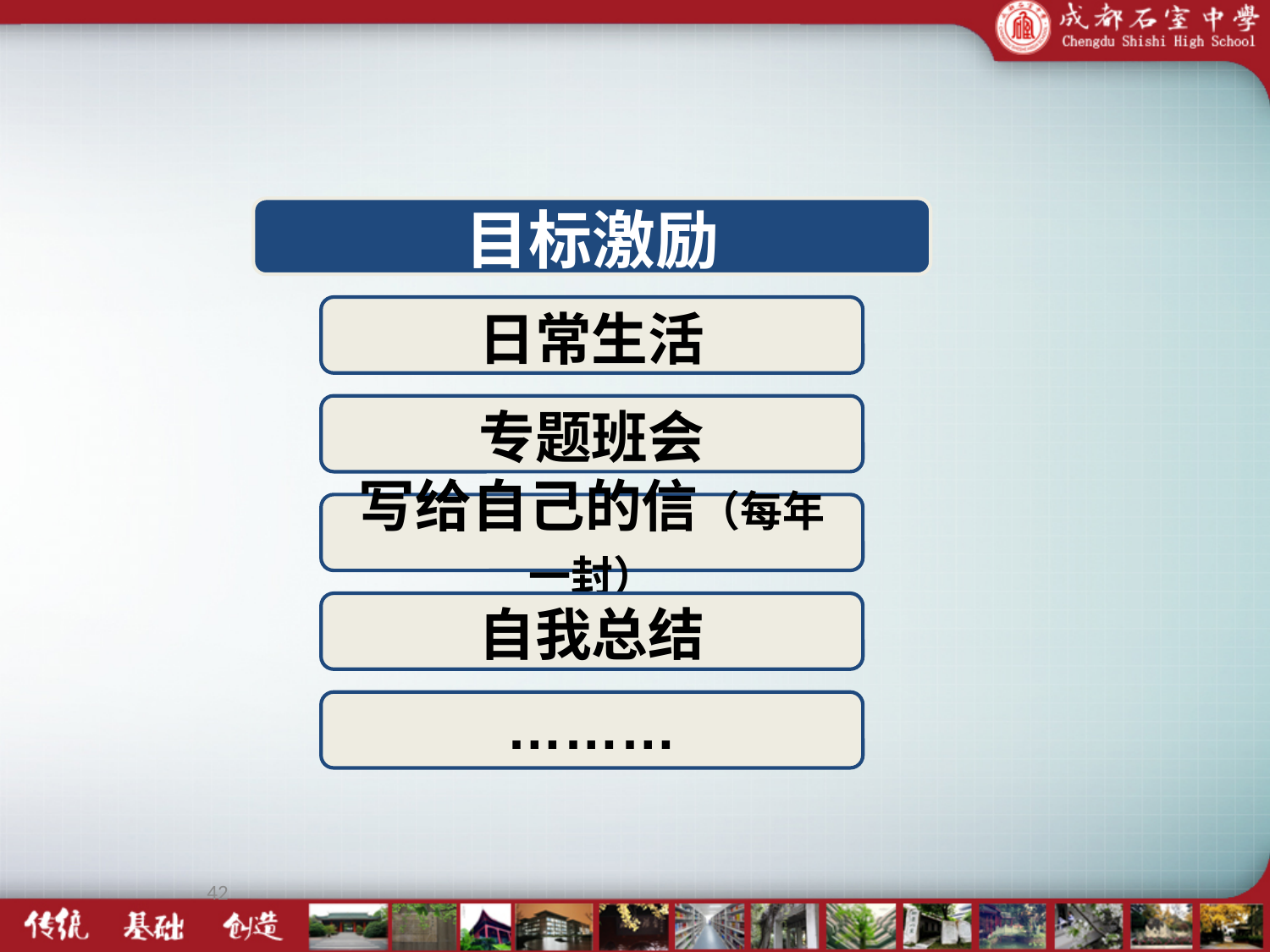

目标激励
日常生活
专题班会
自我总结
写给自己的信（每年一封）
………

42